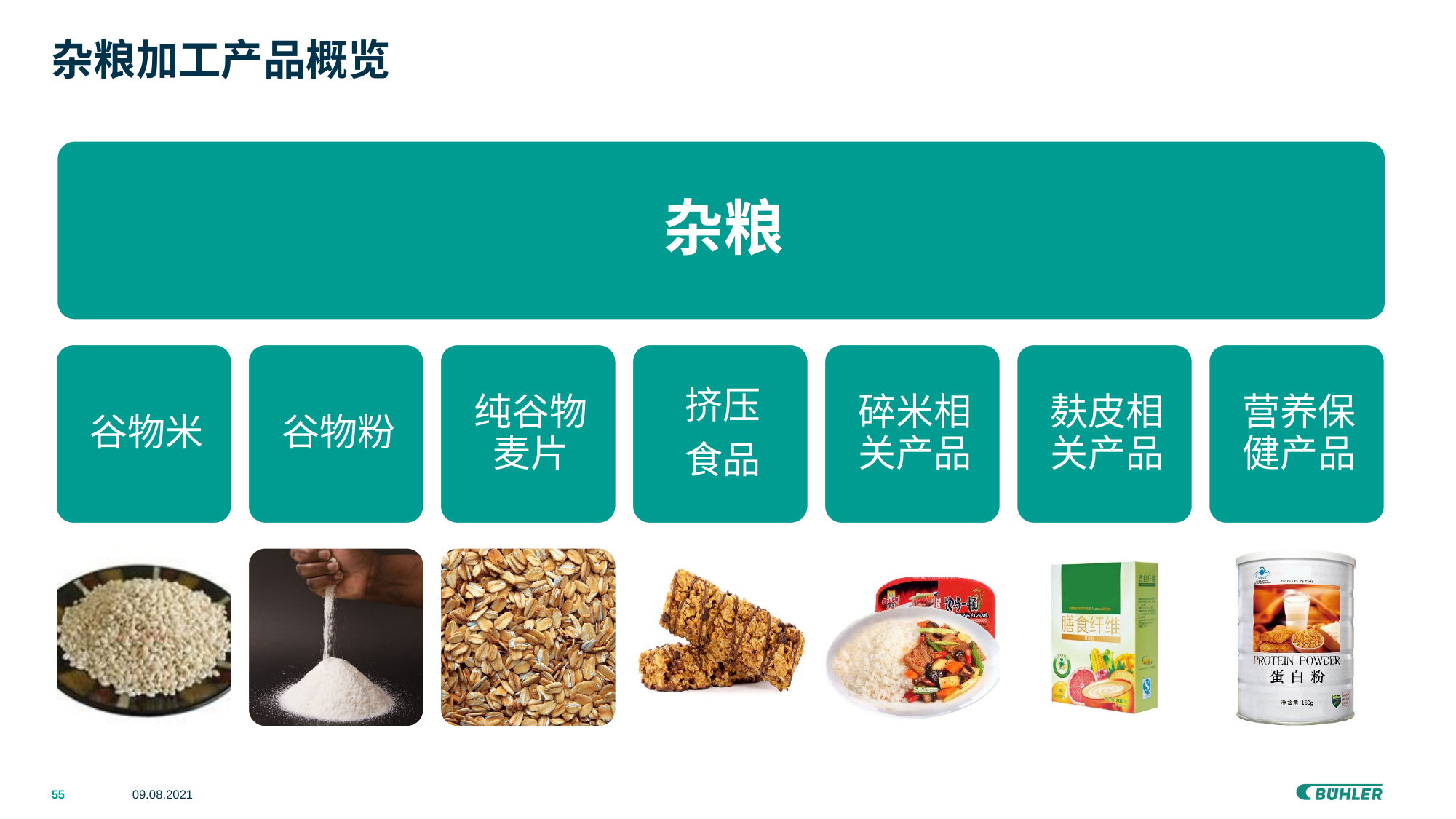

# 杂粮加工产品概览
杂粮
谷物米

谷物粉

纯谷物麦片

挤压
食品

碎米相关产品

麸皮相关产品

营养保健产品